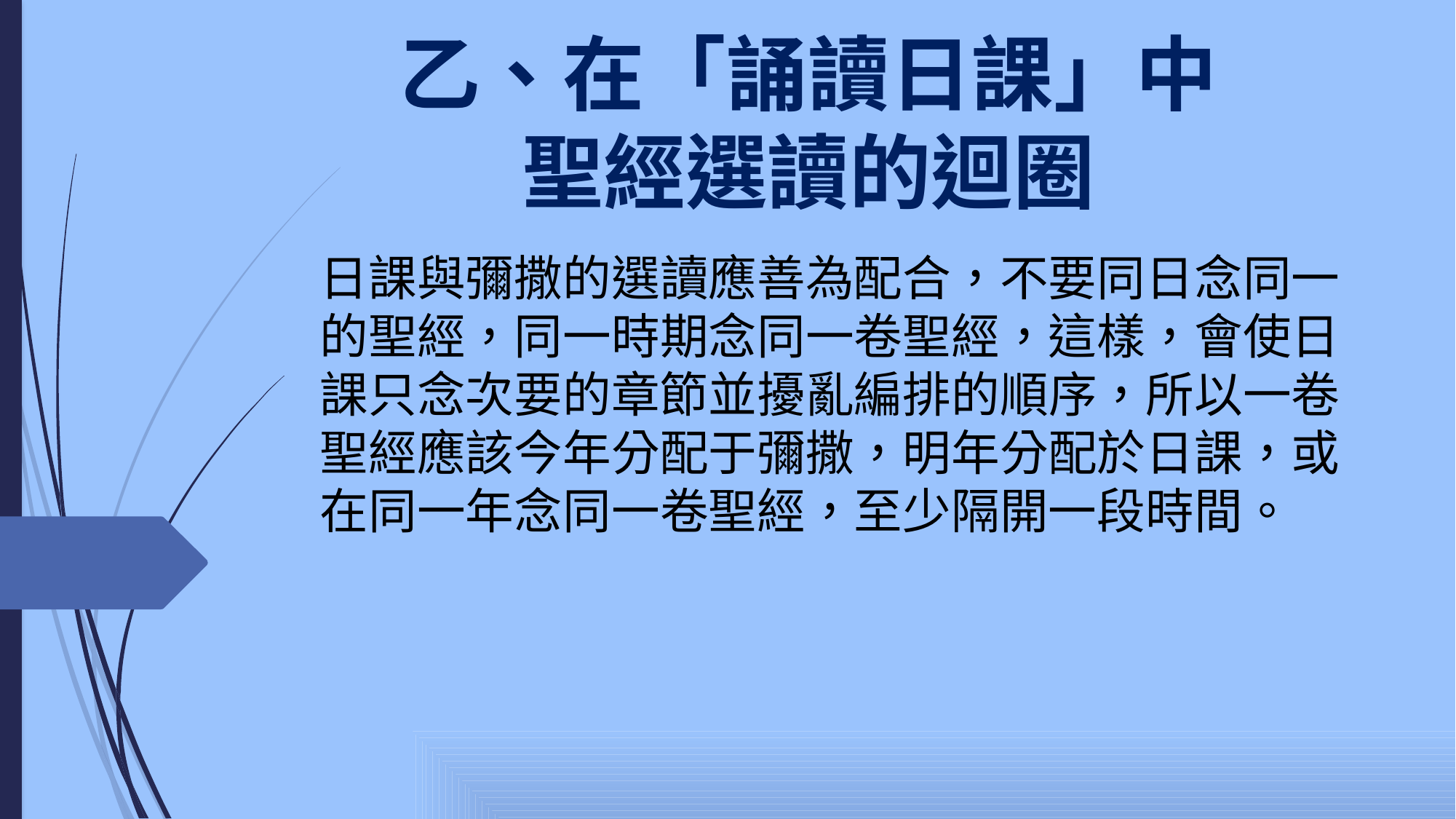

# 乙、在「誦讀日課」中 聖經選讀的迴圈
日課與彌撒的選讀應善為配合，不要同日念同一的聖經，同一時期念同一卷聖經，這樣，會使日課只念次要的章節並擾亂編排的順序，所以一卷聖經應該今年分配于彌撒，明年分配於日課，或在同一年念同一卷聖經，至少隔開一段時間。